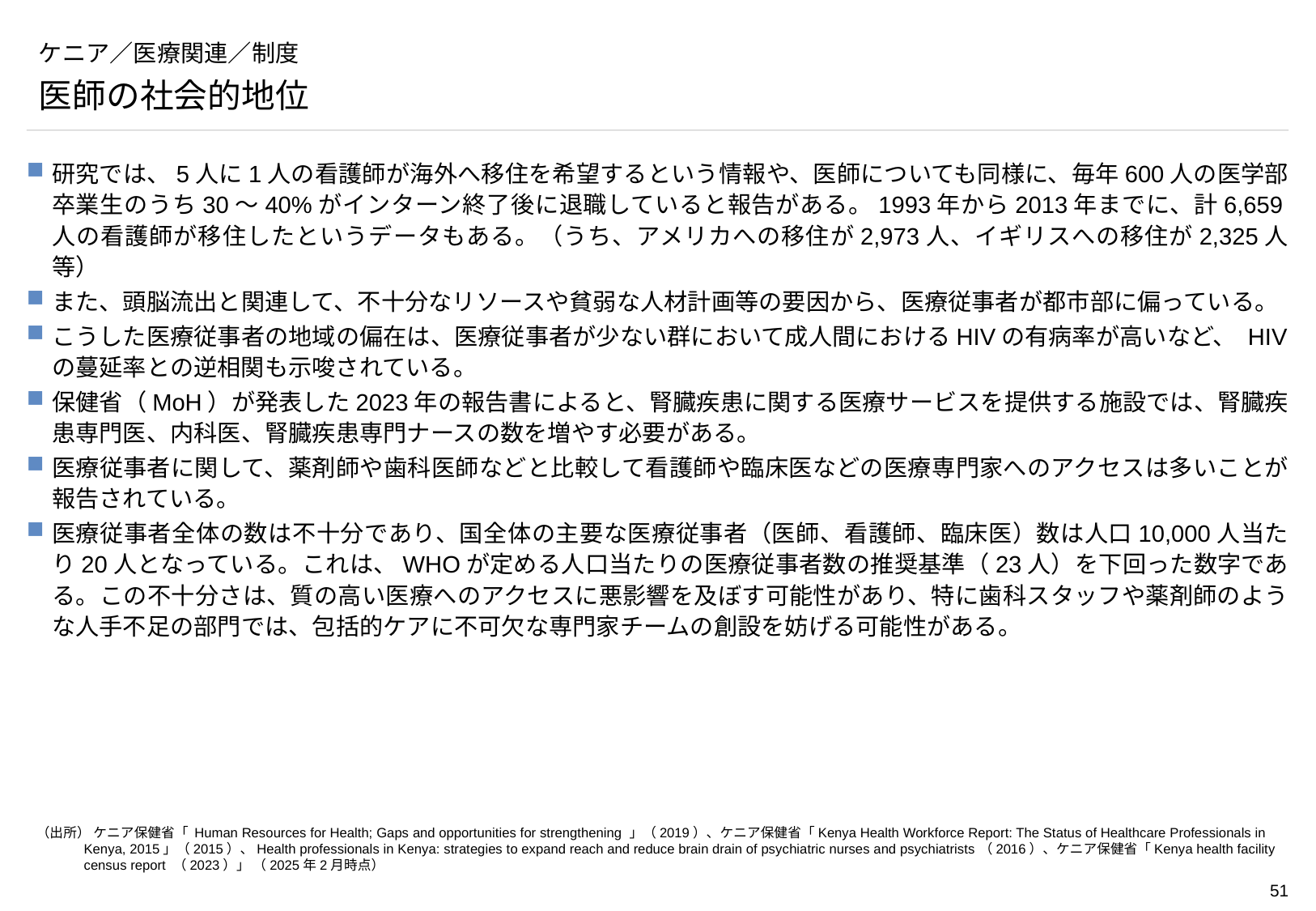

# ケニア／医療関連／制度
医師の社会的地位
研究では、5人に1人の看護師が海外へ移住を希望するという情報や、医師についても同様に、毎年600人の医学部卒業生のうち30～40%がインターン終了後に退職していると報告がある。1993年から2013年までに、計6,659人の看護師が移住したというデータもある。（うち、アメリカへの移住が2,973人、イギリスへの移住が2,325人等）
また、頭脳流出と関連して、不十分なリソースや貧弱な人材計画等の要因から、医療従事者が都市部に偏っている。
こうした医療従事者の地域の偏在は、医療従事者が少ない群において成人間におけるHIVの有病率が高いなど、 HIVの蔓延率との逆相関も示唆されている。
保健省（MoH）が発表した2023年の報告書によると、腎臓疾患に関する医療サービスを提供する施設では、腎臓疾患専門医、内科医、腎臓疾患専門ナースの数を増やす必要がある。
医療従事者に関して、薬剤師や歯科医師などと比較して看護師や臨床医などの医療専門家へのアクセスは多いことが報告されている。
医療従事者全体の数は不十分であり、国全体の主要な医療従事者（医師、看護師、臨床医）数は人口10,000人当たり20人となっている。これは、WHOが定める人口当たりの医療従事者数の推奨基準（23人）を下回った数字である。この不十分さは、質の高い医療へのアクセスに悪影響を及ぼす可能性があり、特に歯科スタッフや薬剤師のような人手不足の部門では、包括的ケアに不可欠な専門家チームの創設を妨げる可能性がある。
（出所） ケニア保健省「 Human Resources for Health; Gaps and opportunities for strengthening 」（2019）、ケニア保健省「Kenya Health Workforce Report: The Status of Healthcare Professionals in Kenya, 2015」（2015）、Health professionals in Kenya: strategies to expand reach and reduce brain drain of psychiatric nurses and psychiatrists（2016）、ケニア保健省「Kenya health facility census report （2023）」 （2025年2月時点）